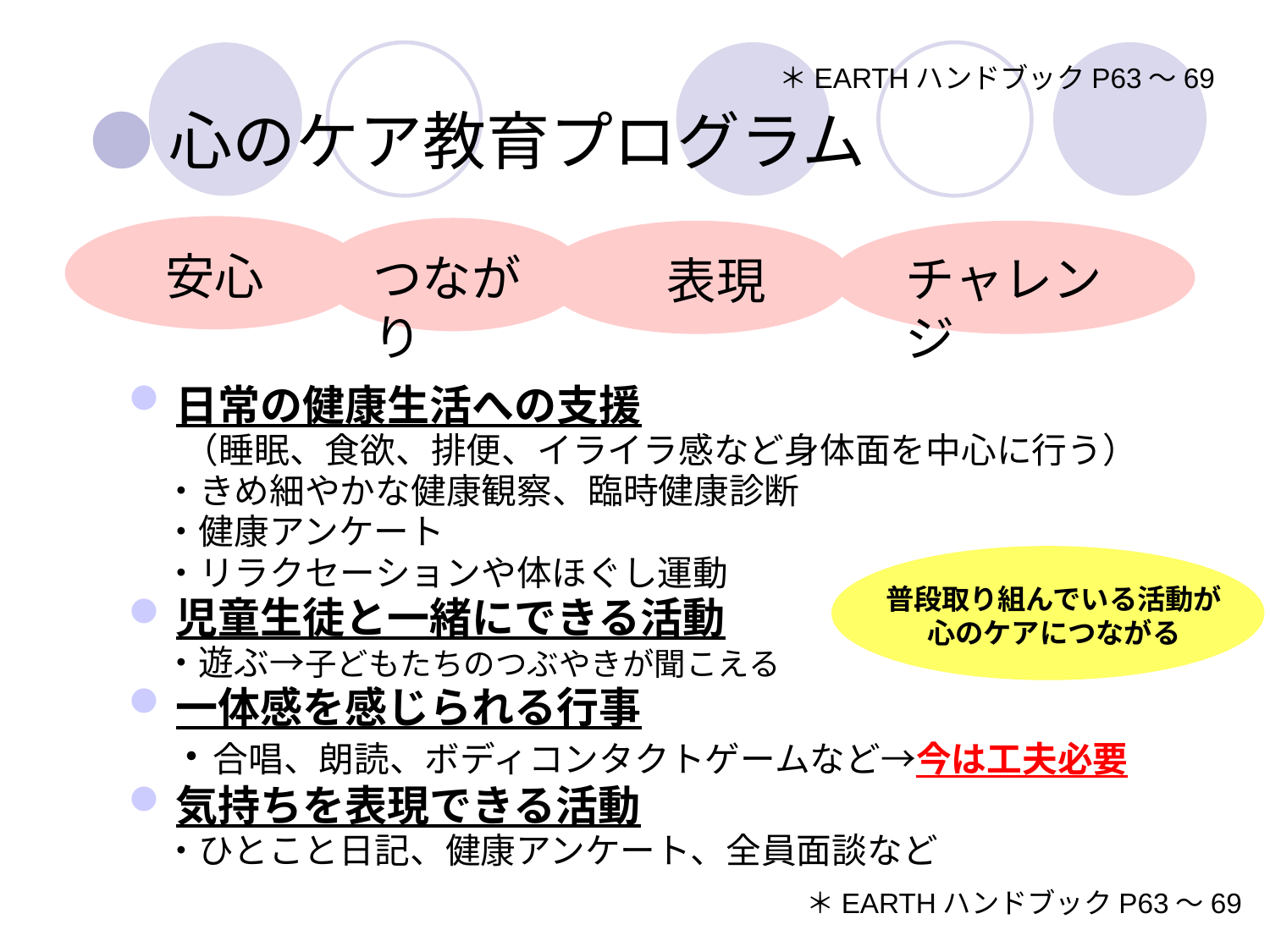

＊EARTHハンドブックP63～69
# ●心のケア教育プログラム

安心
つながり
チャレンジ
　表現

日常の健康生活への支援
      （睡眠、食欲、排便、イライラ感など身体面を中心に行う）
　・きめ細やかな健康観察、臨時健康診断
　・健康アンケート
　・リラクセーションや体ほぐし運動
児童生徒と一緒にできる活動
　・遊ぶ→子どもたちのつぶやきが聞こえる
一体感を感じられる行事
　・合唱、朗読、ボディコンタクトゲームなど→今は工夫必要
気持ちを表現できる活動
　・ひとこと日記、健康アンケート、全員面談など

普段取り組んでいる活動が心のケアにつながる

＊EARTHハンドブックP63～69